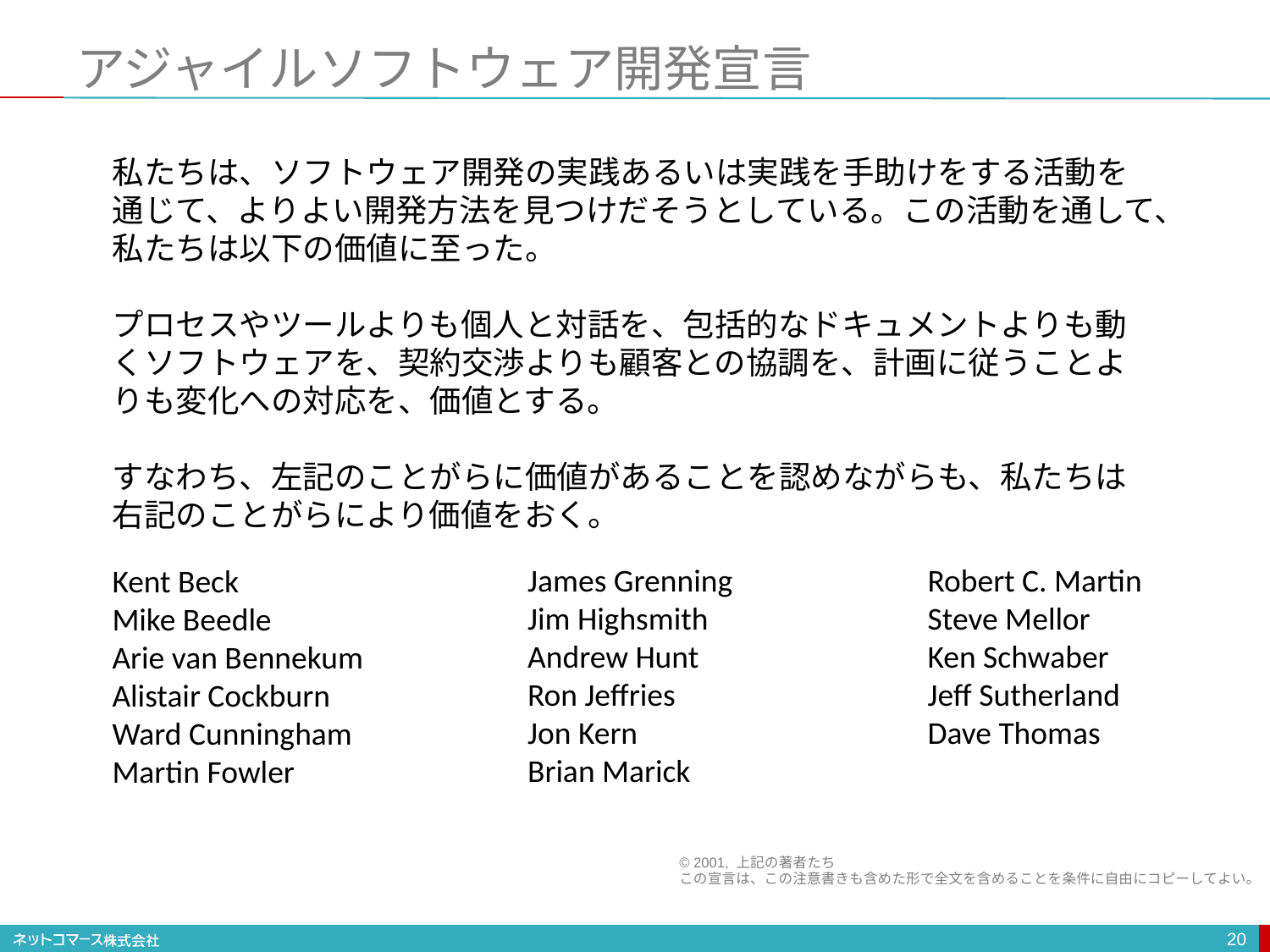

# アジャイルソフトウェア開発宣言
私たちは、ソフトウェア開発の実践あるいは実践を手助けをする活動を通じて、よりよい開発方法を見つけだそうとしている。この活動を通して、私たちは以下の価値に至った。

プロセスやツールよりも個人と対話を、包括的なドキュメントよりも動くソフトウェアを、契約交渉よりも顧客との協調を、計画に従うことよりも変化への対応を、価値とする。

すなわち、左記のことがらに価値があることを認めながらも、私たちは右記のことがらにより価値をおく。
James Grenning
Jim Highsmith
Andrew Hunt
Ron Jeffries
Jon Kern
Brian Marick
Robert C. Martin
Steve Mellor
Ken Schwaber
Jeff Sutherland
Dave Thomas
Kent Beck
Mike Beedle
Arie van Bennekum
Alistair Cockburn
Ward Cunningham
Martin Fowler
© 2001, 上記の著者たち
この宣言は、この注意書きも含めた形で全文を含めることを条件に自由にコピーしてよい。
20